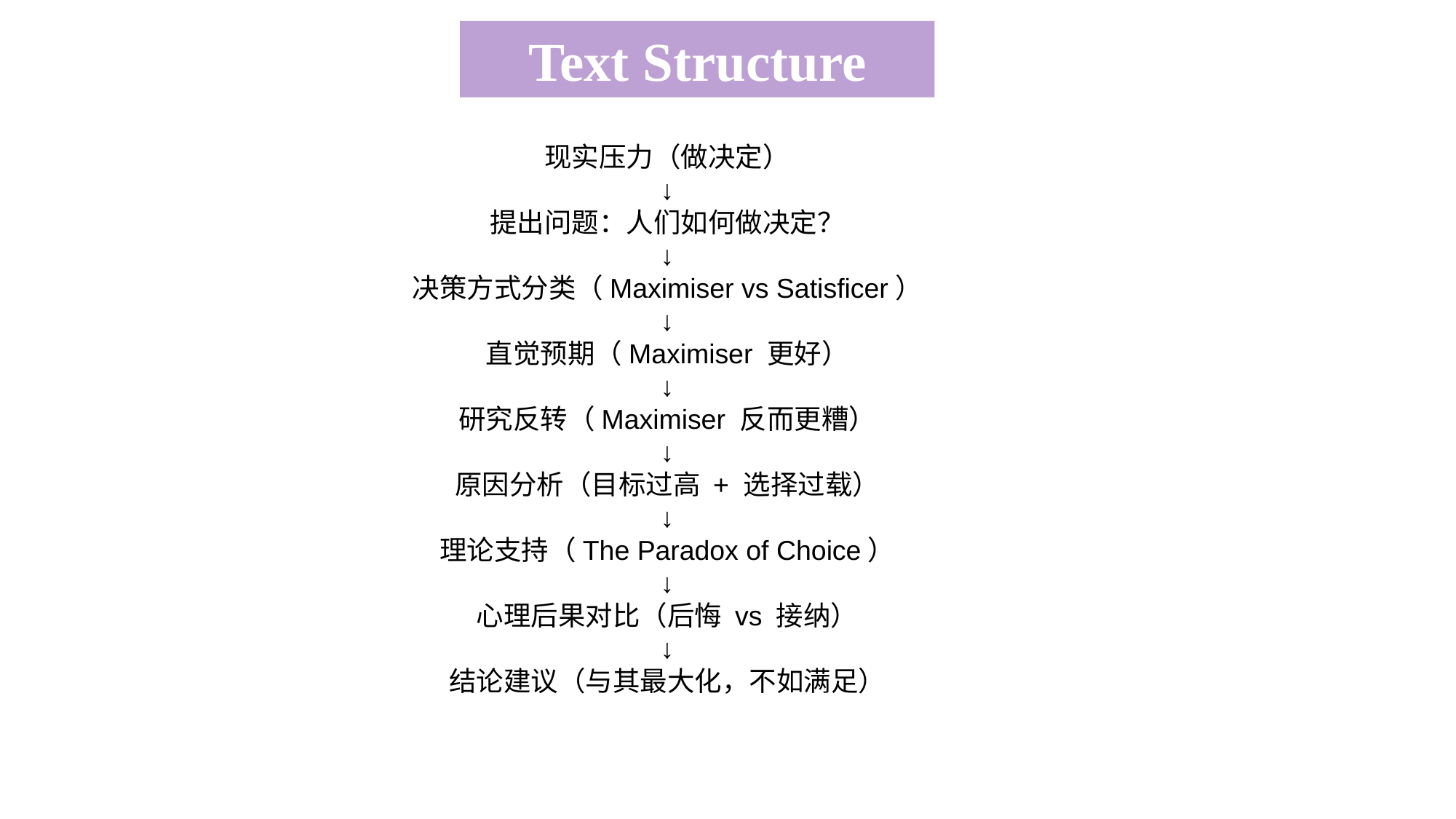

Text Structure
现实压力（做决定）
↓
提出问题：人们如何做决定？
↓
决策方式分类（Maximiser vs Satisficer）
↓
直觉预期（Maximiser 更好）
↓
研究反转（Maximiser 反而更糟）
↓
原因分析（目标过高 + 选择过载）
↓
理论支持（The Paradox of Choice）
↓
心理后果对比（后悔 vs 接纳）
↓
结论建议（与其最大化，不如满足）